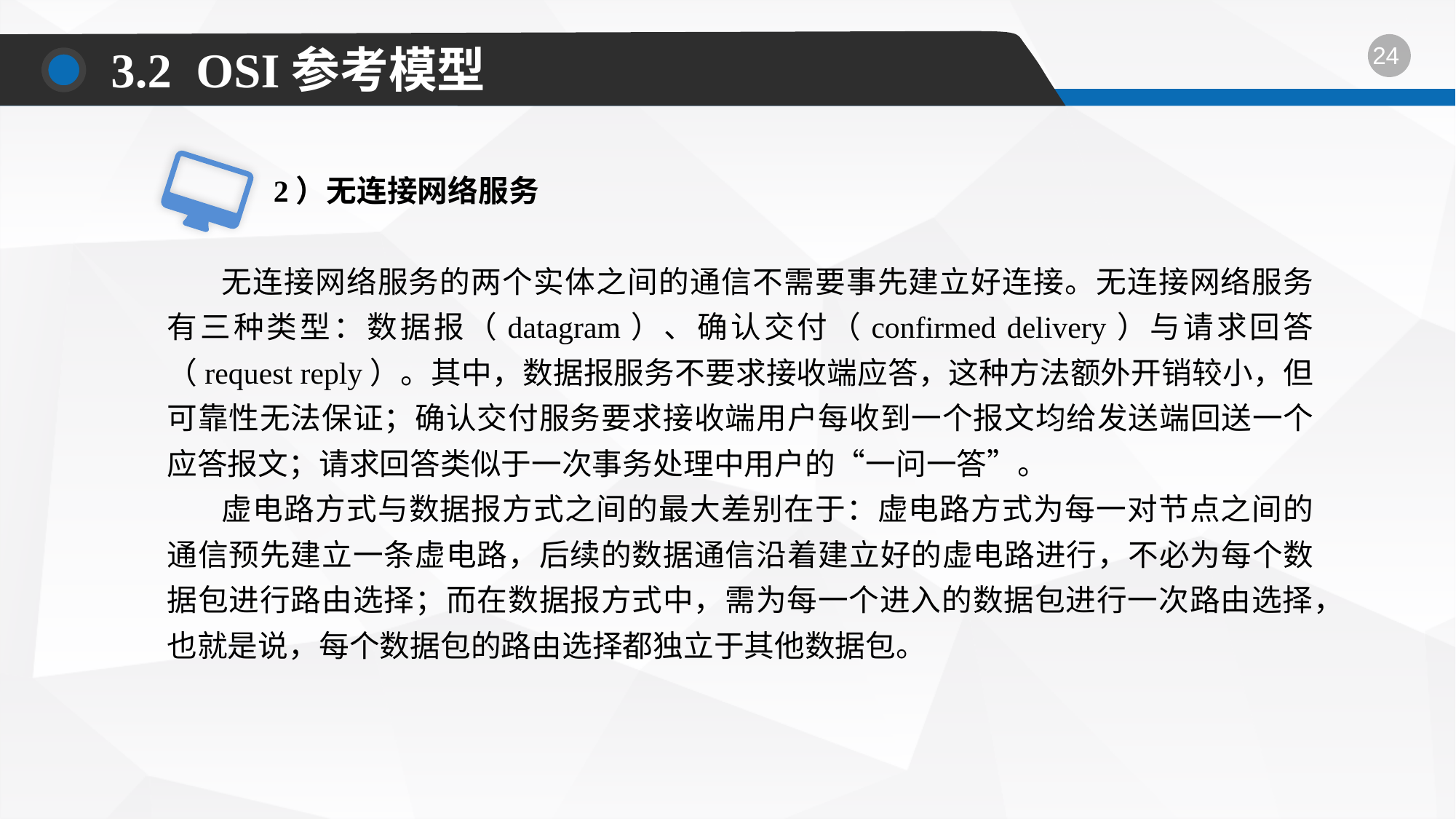

3.2  OSI参考模型

2）无连接网络服务
无连接网络服务的两个实体之间的通信不需要事先建立好连接。无连接网络服务有三种类型：数据报（datagram）、确认交付（confirmed delivery）与请求回答（request reply）。其中，数据报服务不要求接收端应答，这种方法额外开销较小，但可靠性无法保证；确认交付服务要求接收端用户每收到一个报文均给发送端回送一个应答报文；请求回答类似于一次事务处理中用户的“一问一答”。
虚电路方式与数据报方式之间的最大差别在于：虚电路方式为每一对节点之间的通信预先建立一条虚电路，后续的数据通信沿着建立好的虚电路进行，不必为每个数据包进行路由选择；而在数据报方式中，需为每一个进入的数据包进行一次路由选择，也就是说，每个数据包的路由选择都独立于其他数据包。